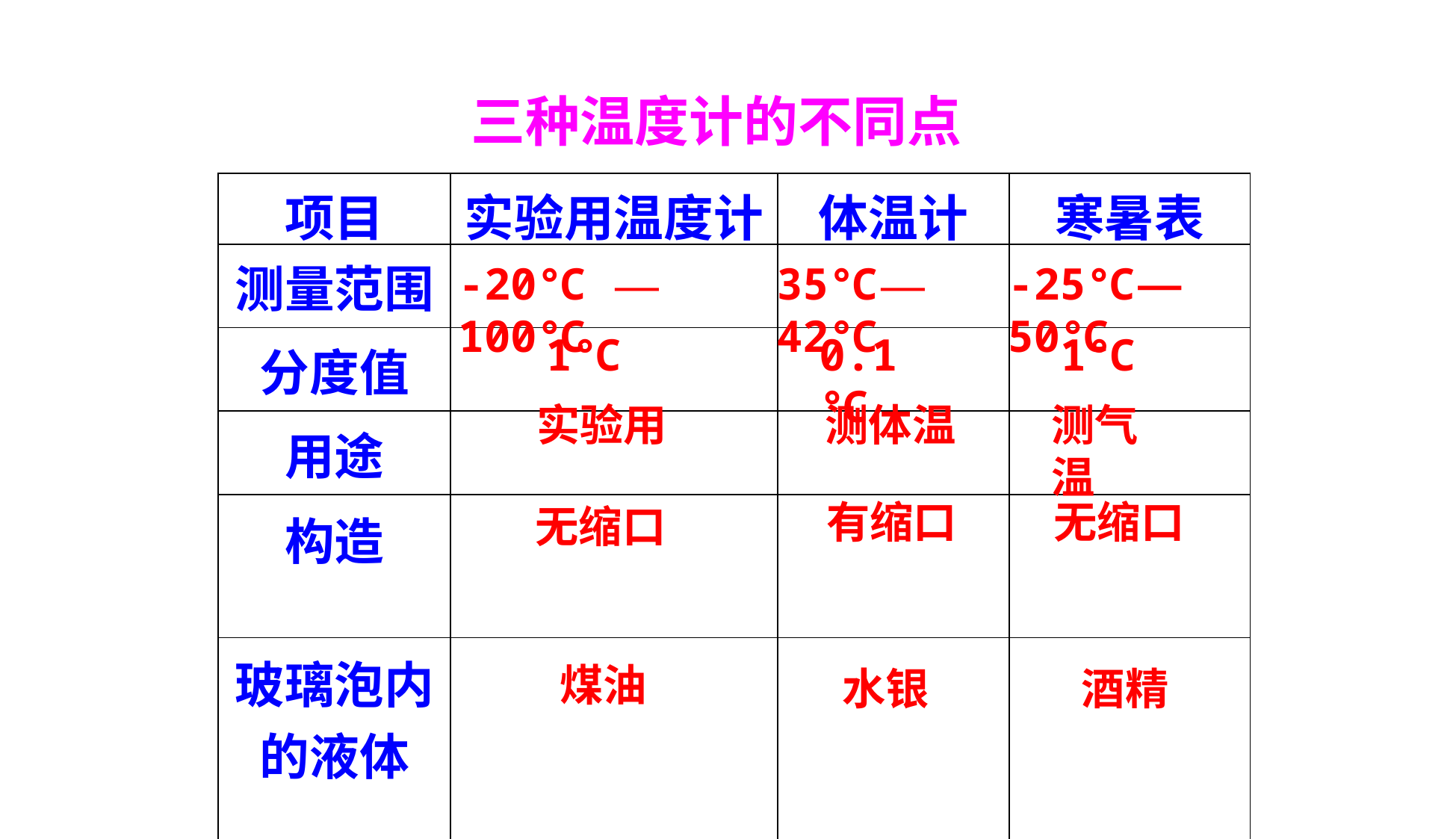

三种温度计的不同点
| 项目 | 实验用温度计 | 体温计 | 寒暑表 |
| --- | --- | --- | --- |
| 测量范围 |  |  |  |
| 分度值 |  |  |  |
| 用途 |  |  |  |
| 构造 |  |  |  |
| 玻璃泡内 的液体 |  |  |  |
-20℃ — 100℃
35℃— 42℃
-25℃—50℃
1℃
0.1℃
1℃
实验用
测体温
测气温
无缩口
有缩口
无缩口
煤油
水银
  酒精